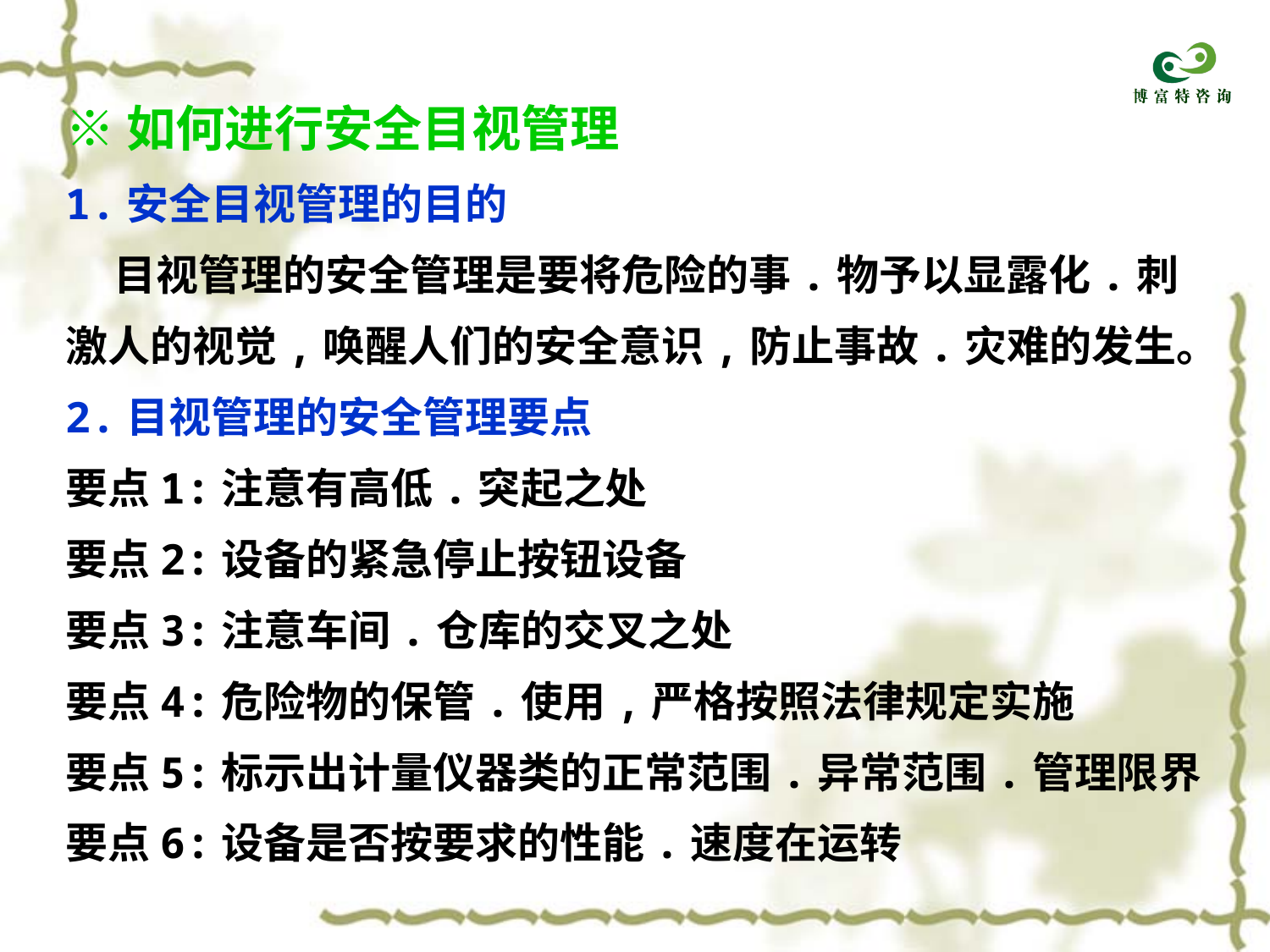

※如何进行安全目视管理
1.安全目视管理的目的
    目视管理的安全管理是要将危险的事.物予以显露化.刺
激人的视觉,唤醒人们的安全意识,防止事故.灾难的发生。
2.目视管理的安全管理要点
要点1:注意有高低.突起之处
要点2:设备的紧急停止按钮设备
要点3:注意车间.仓库的交叉之处
要点4:危险物的保管.使用,严格按照法律规定实施
要点5:标示出计量仪器类的正常范围.异常范围.管理限界
要点6:设备是否按要求的性能.速度在运转